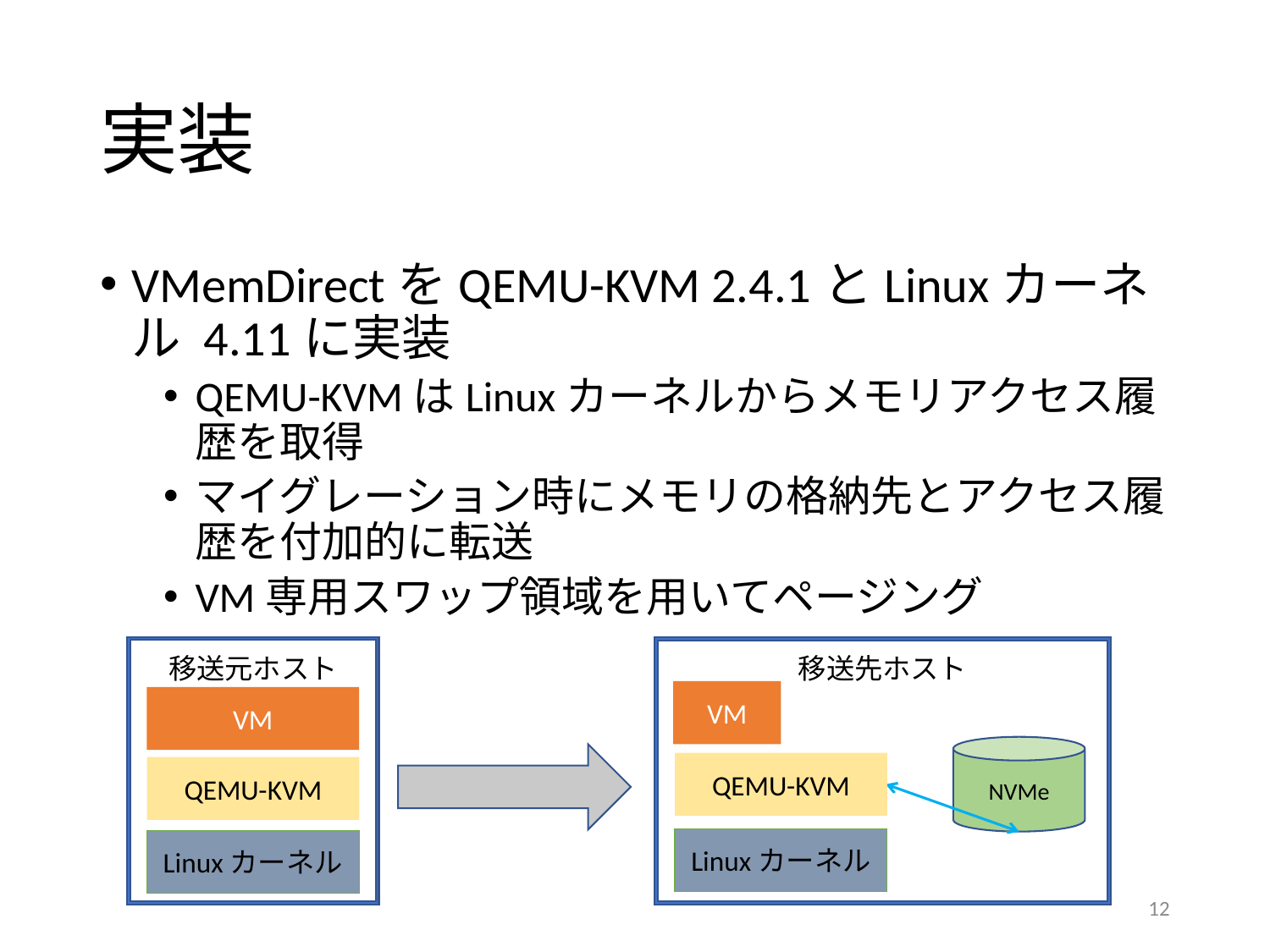

# 実装
VMemDirectをQEMU-KVM 2.4.1とLinuxカーネル 4.11に実装
QEMU-KVMはLinuxカーネルからメモリアクセス履歴を取得
マイグレーション時にメモリの格納先とアクセス履歴を付加的に転送
VM専用スワップ領域を用いてページング
移送元ホスト

VM
VM
QEMU-KVM
Linuxカーネル
移送先ホスト

NVMe

QEMU-KVM
Linuxカーネル
12